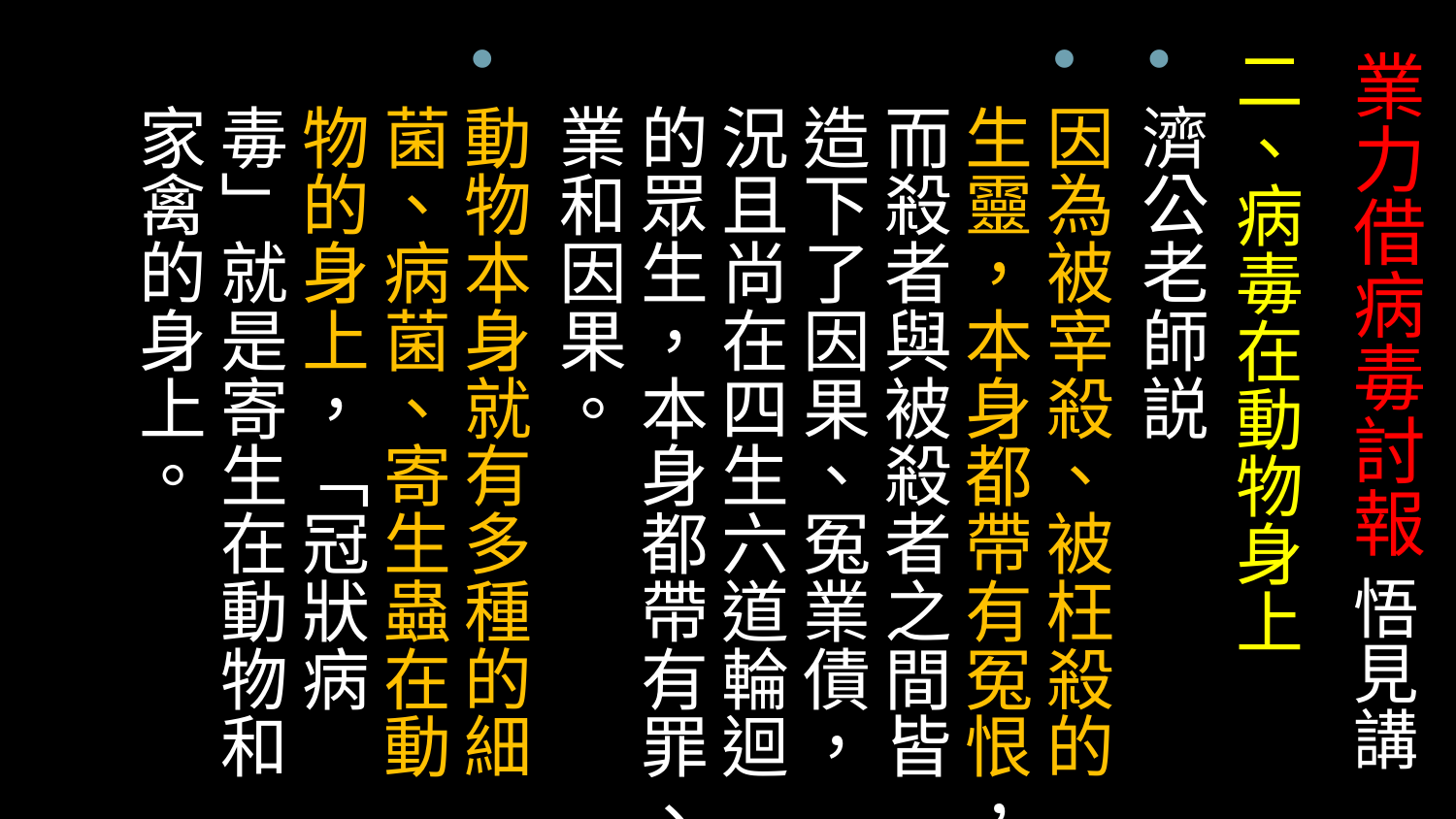

二、病毒在動物身上
濟公老師説
因為被宰殺、被枉殺的生靈，本身都帶有冤恨，而殺者與被殺者之間皆造下了因果、冤業債，況且尚在四生六道輪迴的眾生，本身都帶有罪、業和因果。
動物本身就有多種的細菌、病菌、寄生蟲在動物的身上，「冠狀病毒」就是寄生在動物和家禽的身上。

# 業力借病毒討報 悟見講